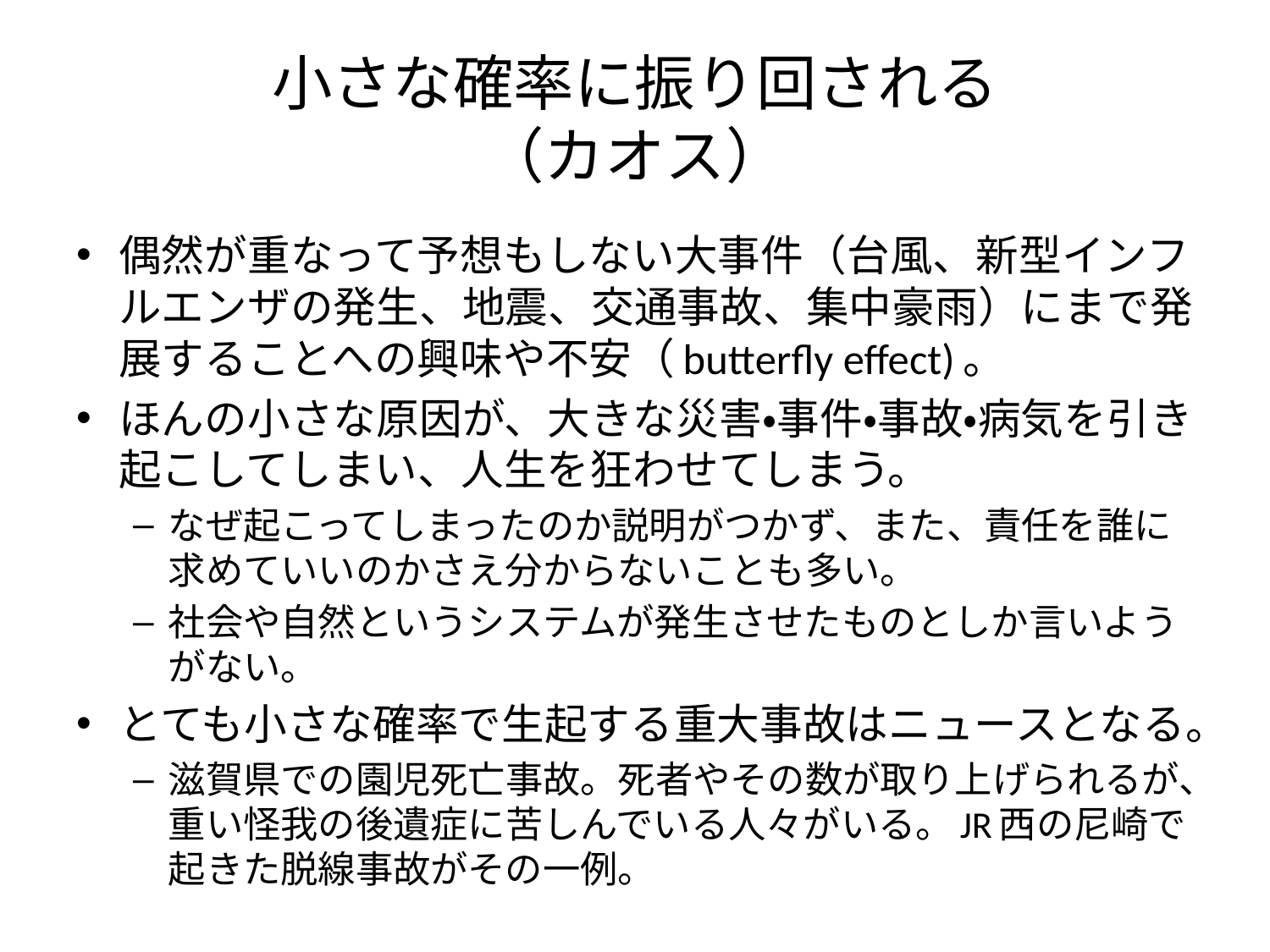

# 小さな確率に振り回される （カオス）
偶然が重なって予想もしない大事件（台風、新型インフルエンザの発生、地震、交通事故、集中豪雨）にまで発展することへの興味や不安（butterfly effect)。
ほんの小さな原因が、大きな災害・事件・事故・病気を引き起こしてしまい、人生を狂わせてしまう。
なぜ起こってしまったのか説明がつかず、また、責任を誰に求めていいのかさえ分からないことも多い。
社会や自然というシステムが発生させたものとしか言いようがない。
とても小さな確率で生起する重大事故はニュースとなる。
滋賀県での園児死亡事故。死者やその数が取り上げられるが、重い怪我の後遺症に苦しんでいる人々がいる。JR西の尼崎で起きた脱線事故がその一例。